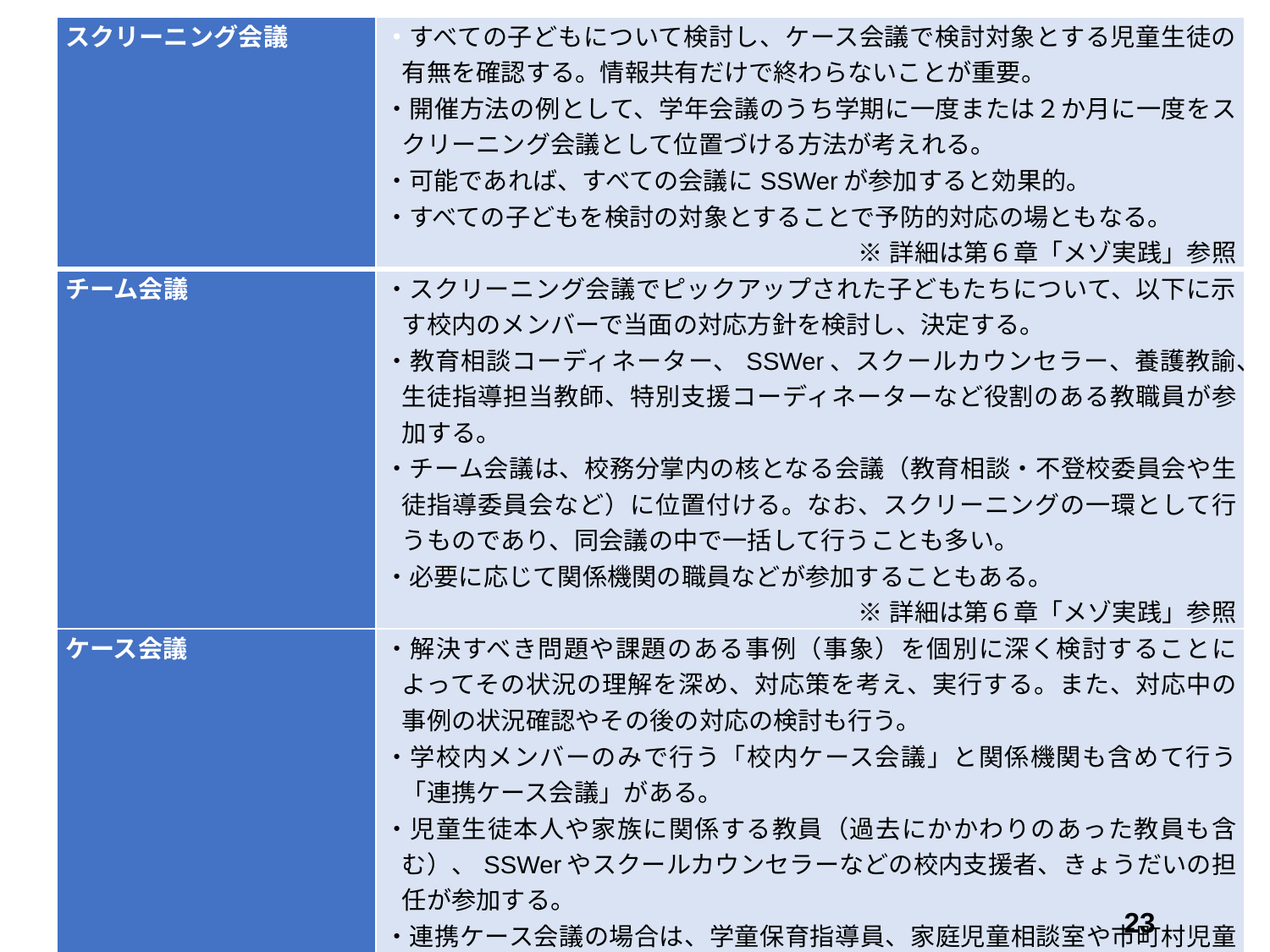

| スクリーニング会議 | ・すべての子どもについて検討し、ケース会議で検討対象とする児童生徒の有無を確認する。情報共有だけで終わらないことが重要。 ・開催方法の例として、学年会議のうち学期に一度または２か月に一度をスクリーニング会議として位置づける方法が考えれる。 ・可能であれば、すべての会議にSSWerが参加すると効果的。 ・すべての子どもを検討の対象とすることで予防的対応の場ともなる。 ※詳細は第６章「メゾ実践」参照 |
| --- | --- |
| チーム会議 | ・スクリーニング会議でピックアップされた子どもたちについて、以下に示す校内のメンバーで当面の対応方針を検討し、決定する。 ・教育相談コーディネーター、SSWer、スクールカウンセラー、養護教諭、生徒指導担当教師、特別支援コーディネーターなど役割のある教職員が参加する。 ・チーム会議は、校務分掌内の核となる会議（教育相談・不登校委員会や生徒指導委員会など）に位置付ける。なお、スクリーニングの一環として行うものであり、同会議の中で一括して行うことも多い。 ・必要に応じて関係機関の職員などが参加することもある。 ※詳細は第６章「メゾ実践」参照 |
| ケース会議 | ・解決すべき問題や課題のある事例（事象）を個別に深く検討することによってその状況の理解を深め、対応策を考え、実行する。また、対応中の事例の状況確認やその後の対応の検討も行う。 ・学校内メンバーのみで行う「校内ケース会議」と関係機関も含めて行う「連携ケース会議」がある。 ・児童生徒本人や家族に関係する教員（過去にかかわりのあった教員も含む）、SSWerやスクールカウンセラーなどの校内支援者、きょうだいの担任が参加する。 ・連携ケース会議の場合は、学童保育指導員、家庭児童相談室や市町村児童相談機関、福祉課（生活保護ワーカー等）、きょうだい関係の幼稚園や保育所、中学校、高校など他校の教員、保健所や病院など、検討に必要なメンバーが加わる（ケースによる異なる）。 ※詳細は第６章「メゾ実践」参照 |
23